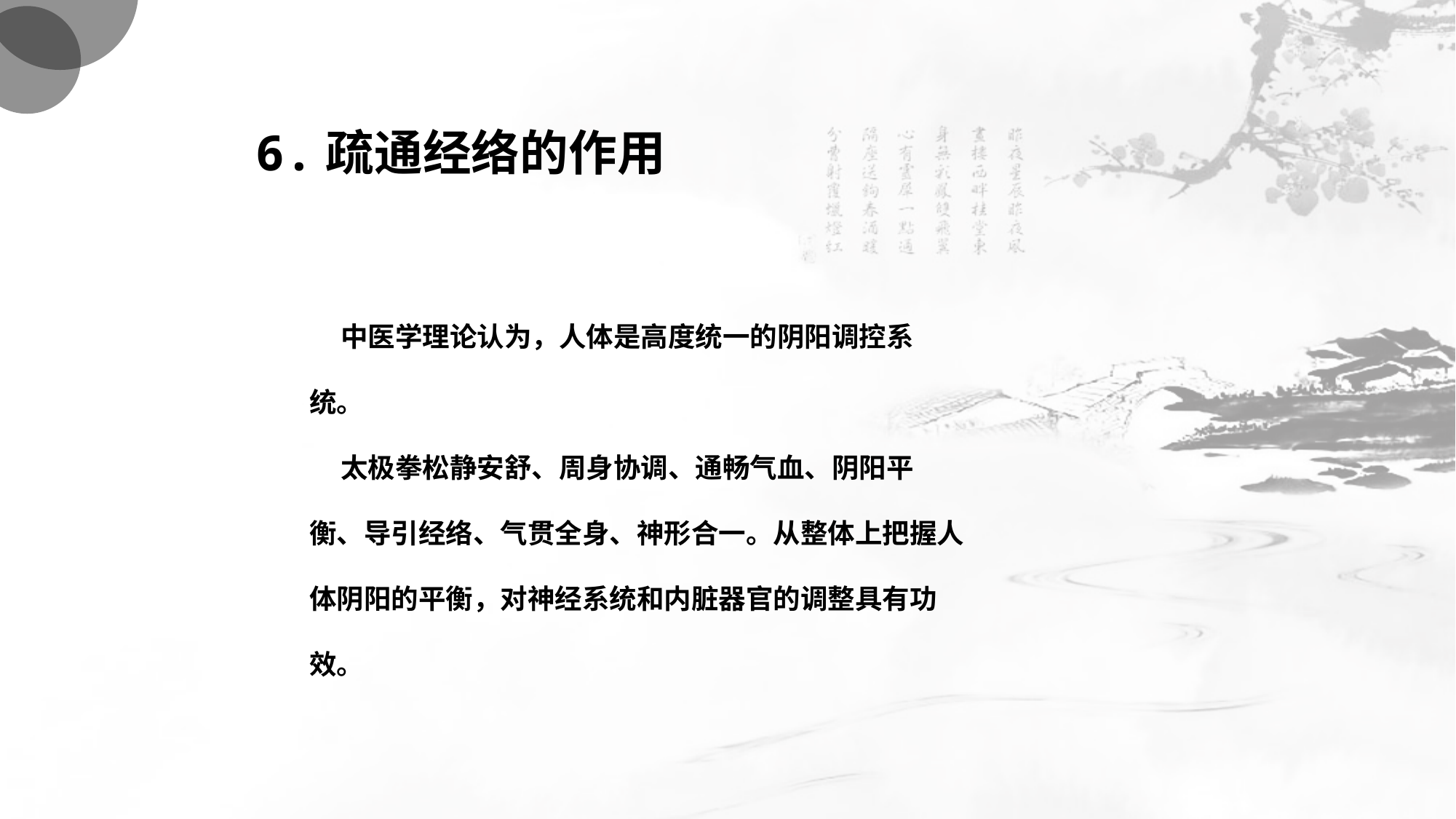

6.疏通经络的作用
    中医学理论认为，人体是高度统一的阴阳调控系统。
    太极拳松静安舒、周身协调、通畅气血、阴阳平衡、导引经络、气贯全身、神形合一。从整体上把握人体阴阳的平衡，对神经系统和内脏器官的调整具有功效。